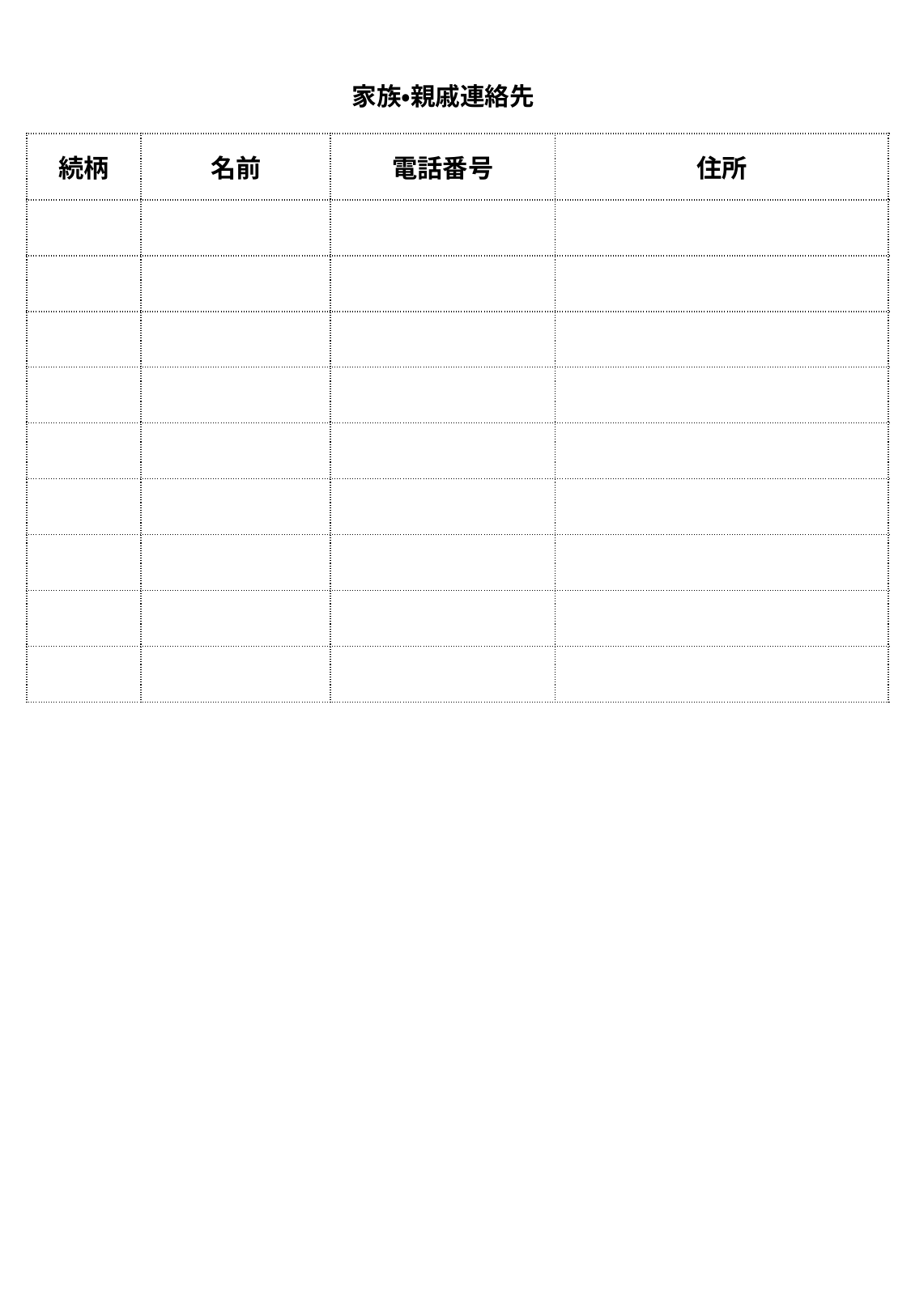

家族・親戚連絡先
| 続柄 | 名前 | 電話番号 | 住所 |
| --- | --- | --- | --- |
|  |  |  |  |
|  |  |  |  |
|  |  |  |  |
|  |  |  |  |
|  |  |  |  |
|  |  |  |  |
|  |  |  |  |
|  |  |  |  |
|  |  |  |  |